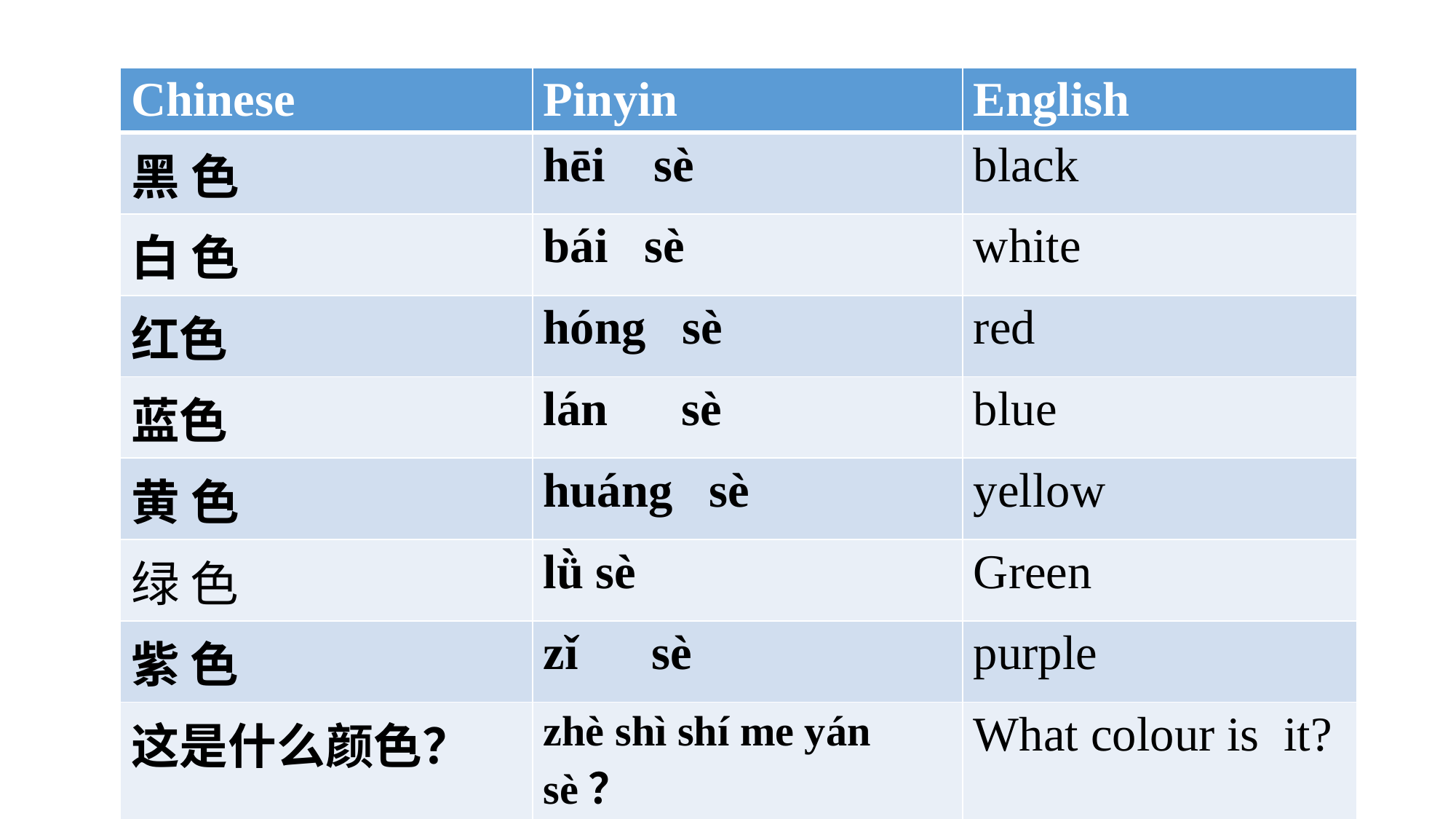

| Chinese | Pinyin | English |
| --- | --- | --- |
| 黑 色 | hēi sè | black |
| 白 色 | bái sè | white |
| 红色 | hóng sè | red |
| 蓝色 | lán sè | blue |
| 黄 色 | huáng sè | yellow |
| 绿 色 | lǜ sè | Green |
| 紫 色 | zǐ sè | purple |
| 这是什么颜色？ | zhè shì shí me yán sè？ | What colour is it? |
| 这是+ colour 。 | zhè shì + colour。 | It is… . |